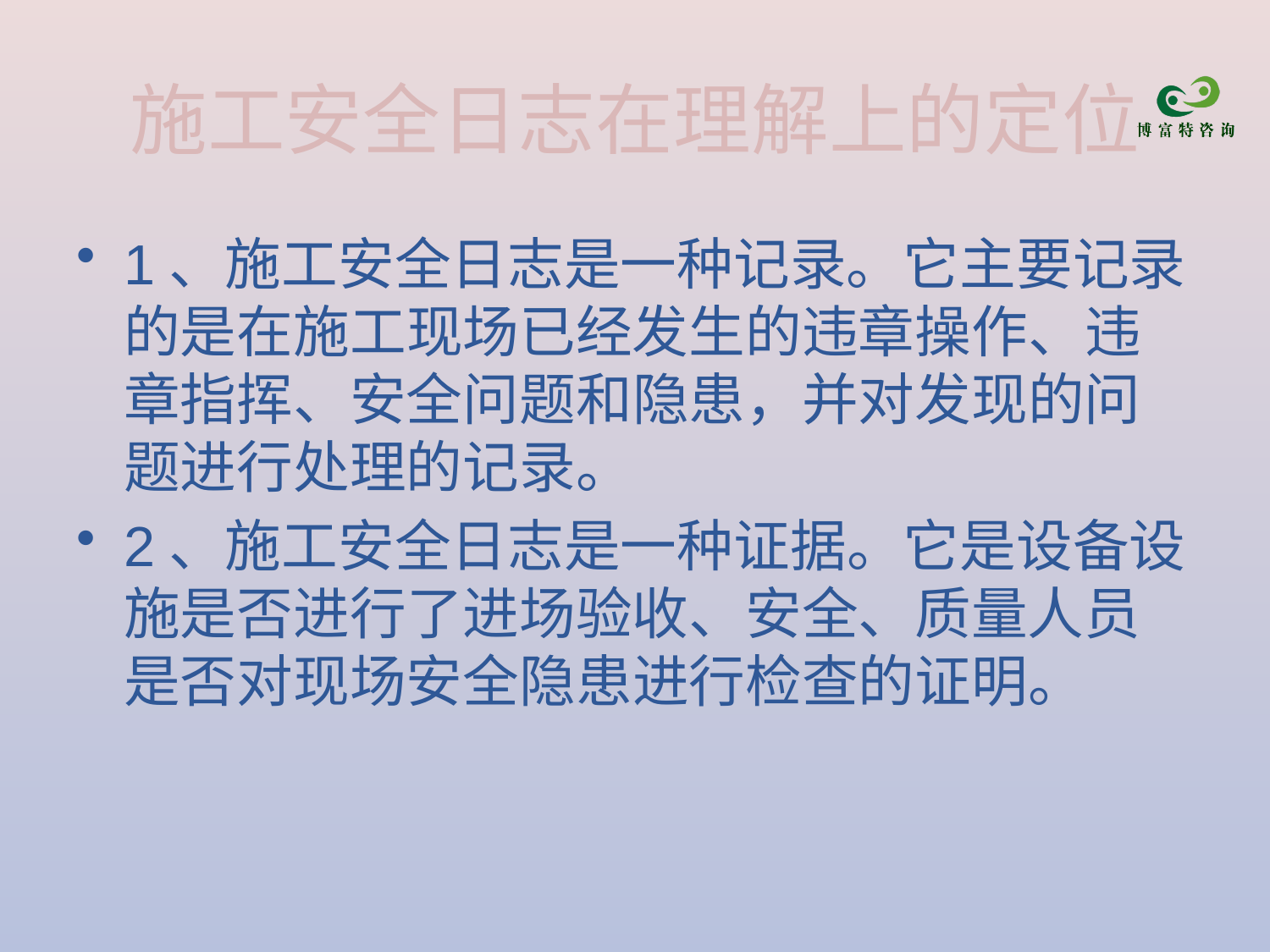

# 施工安全日志在理解上的定位
1、施工安全日志是一种记录。它主要记录的是在施工现场已经发生的违章操作、违章指挥、安全问题和隐患，并对发现的问题进行处理的记录。
2、施工安全日志是一种证据。它是设备设施是否进行了进场验收、安全、质量人员是否对现场安全隐患进行检查的证明。